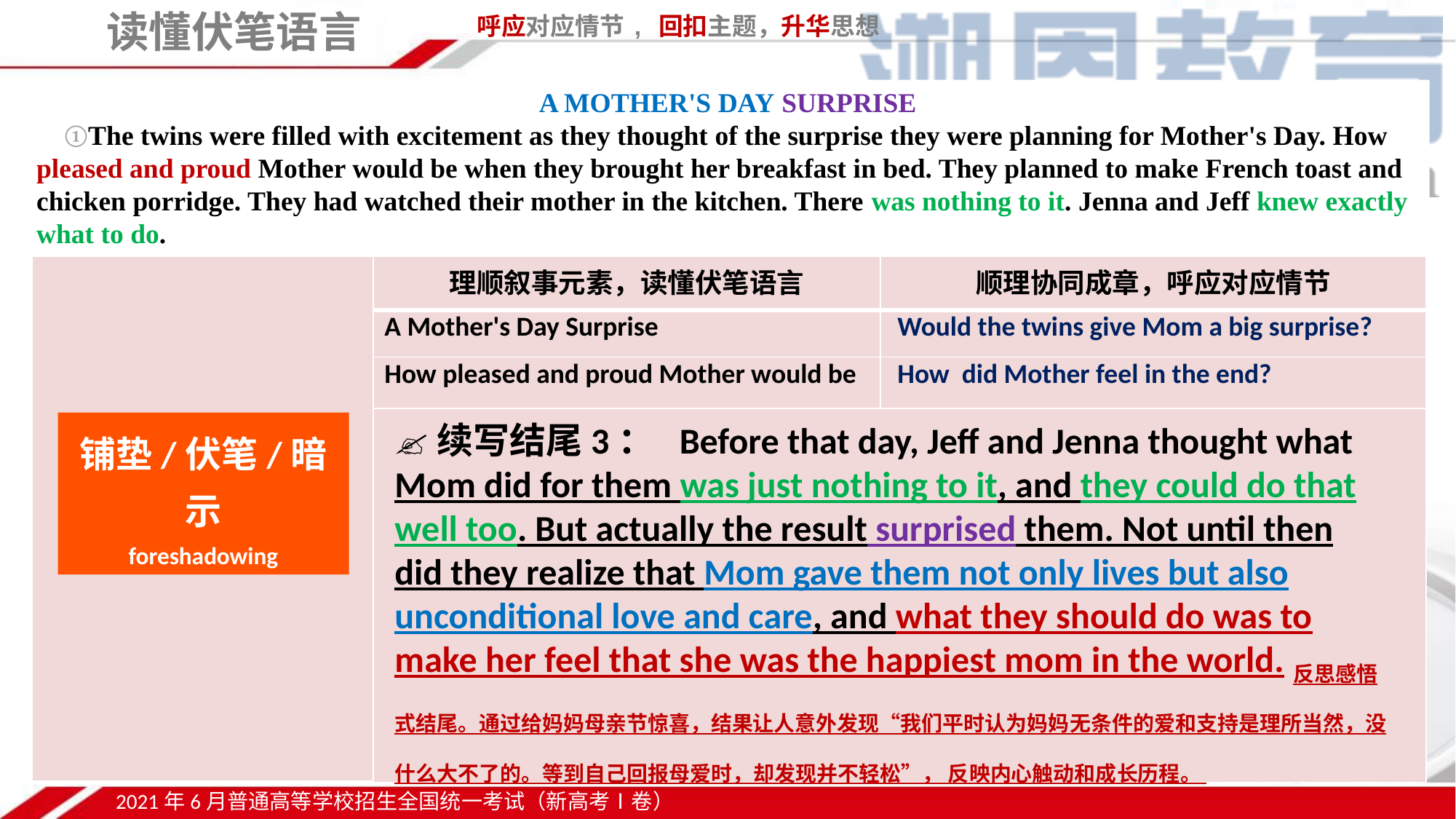

读懂伏笔语言            呼应对应情节, 回扣主题，升华思想
A MOTHER'S DAY SURPRISE
    ①The twins were filled with excitement as they thought of the surprise they were planning for Mother's Day. How pleased and proud Mother would be when they brought her breakfast in bed. They planned to make French toast and chicken porridge. They had watched their mother in the kitchen. There was nothing to it. Jenna and Jeff knew exactly what to do.
|  | 理顺叙事元素，读懂伏笔语言 | 顺理协同成章，呼应对应情节 |
| --- | --- | --- |
|  | A Mother's Day Surprise | Would the twins give Mom a big surprise? |
|  | How pleased and proud Mother would be | How did Mother feel in the end? |
|  |  |  |
铺垫/伏笔/暗示
foreshadowing
✍续写结尾3：  Before that day, Jeff and Jenna thought what Mom did for them was just nothing to it, and they could do that well too. But actually the result surprised them. Not until then did they realize that Mom gave them not only lives but also unconditional love and care, and what they should do was to make her feel that she was the happiest mom in the world.反思感悟式结尾。通过给妈妈母亲节惊喜，结果让人意外发现“我们平时认为妈妈无条件的爱和支持是理所当然，没什么大不了的。等到自己回报母爱时，却发现并不轻松”， 反映内心触动和成长历程。
2021年6月普通高等学校招生全国统一考试（新高考Ⅰ卷）